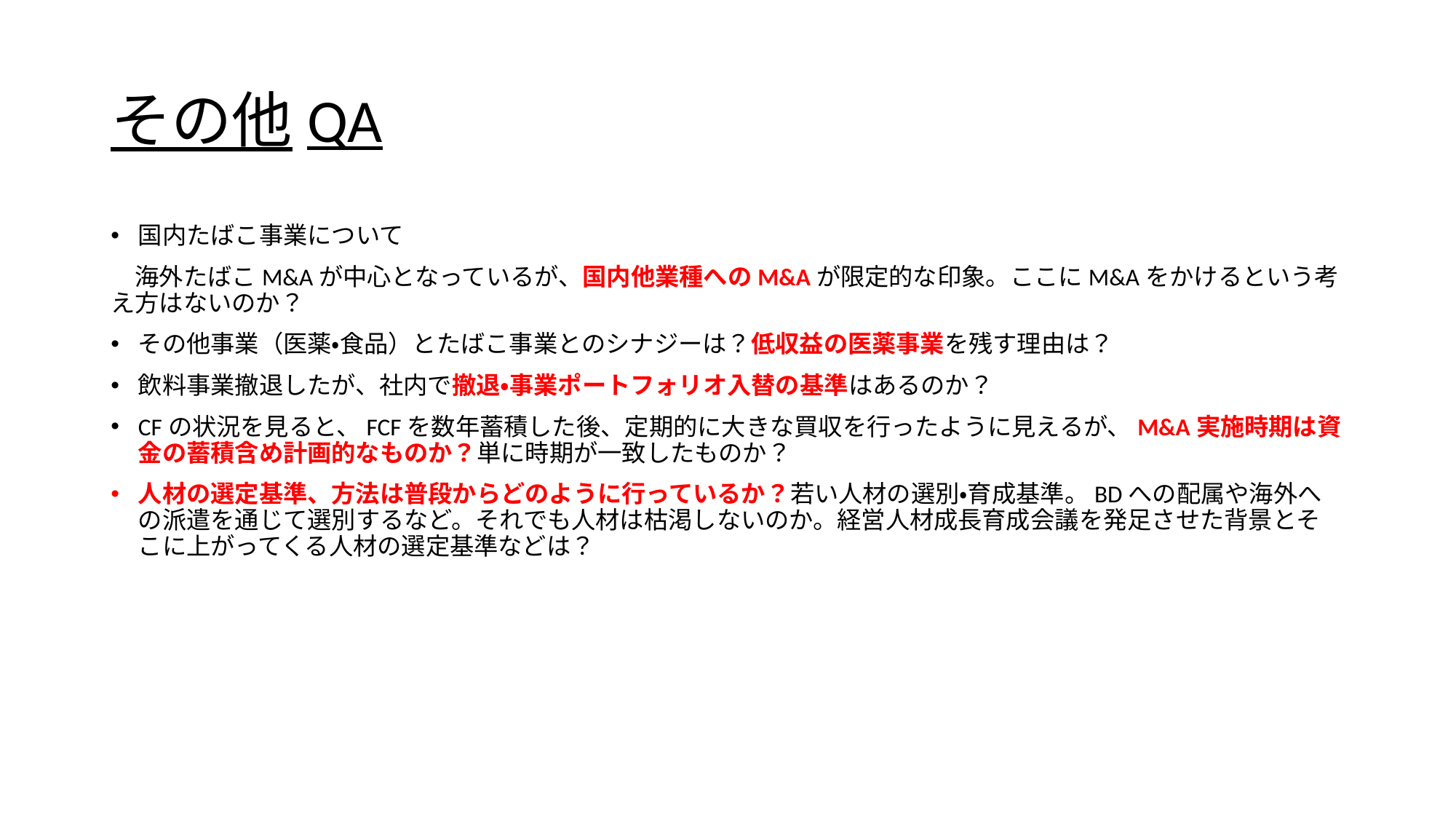

# その他QA
国内たばこ事業について
　海外たばこM&Aが中心となっているが、国内他業種へのM&Aが限定的な印象。ここにM&Aをかけるという考え方はないのか？
その他事業（医薬・食品）とたばこ事業とのシナジーは？低収益の医薬事業を残す理由は？
飲料事業撤退したが、社内で撤退・事業ポートフォリオ入替の基準はあるのか？
CFの状況を見ると、FCFを数年蓄積した後、定期的に大きな買収を行ったように見えるが、M&A実施時期は資金の蓄積含め計画的なものか？単に時期が一致したものか？
人材の選定基準、方法は普段からどのように行っているか？若い人材の選別・育成基準。BDへの配属や海外への派遣を通じて選別するなど。それでも人材は枯渇しないのか。経営人材成長育成会議を発足させた背景とそこに上がってくる人材の選定基準などは？